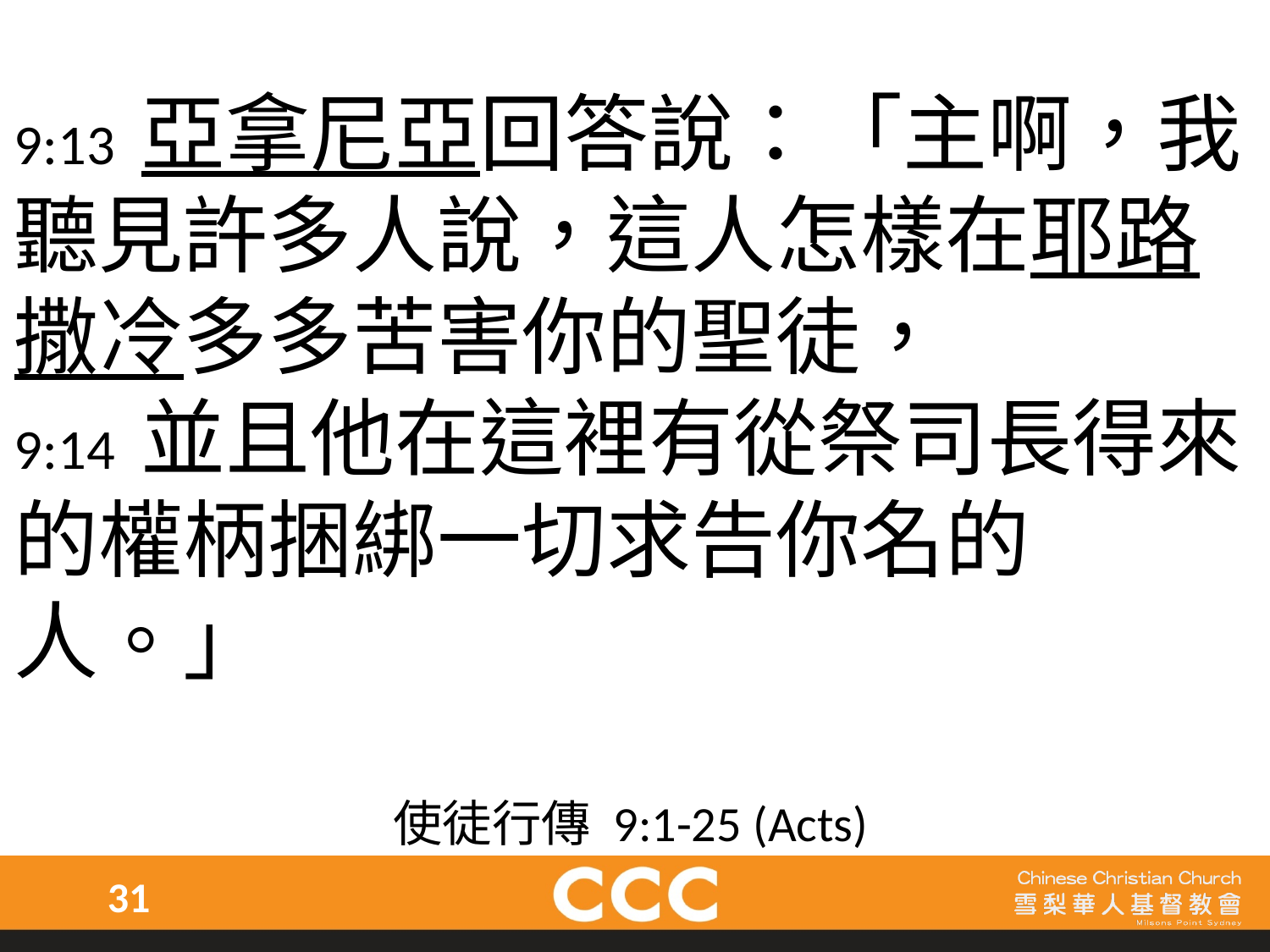

9:13 亞拿尼亞回答說：「主啊，我聽見許多人說，這人怎樣在耶路撒冷多多苦害你的聖徒，
9:14 並且他在這裡有從祭司長得來的權柄捆綁一切求告你名的人。」
使徒行傳 9:1-25 (Acts)
31